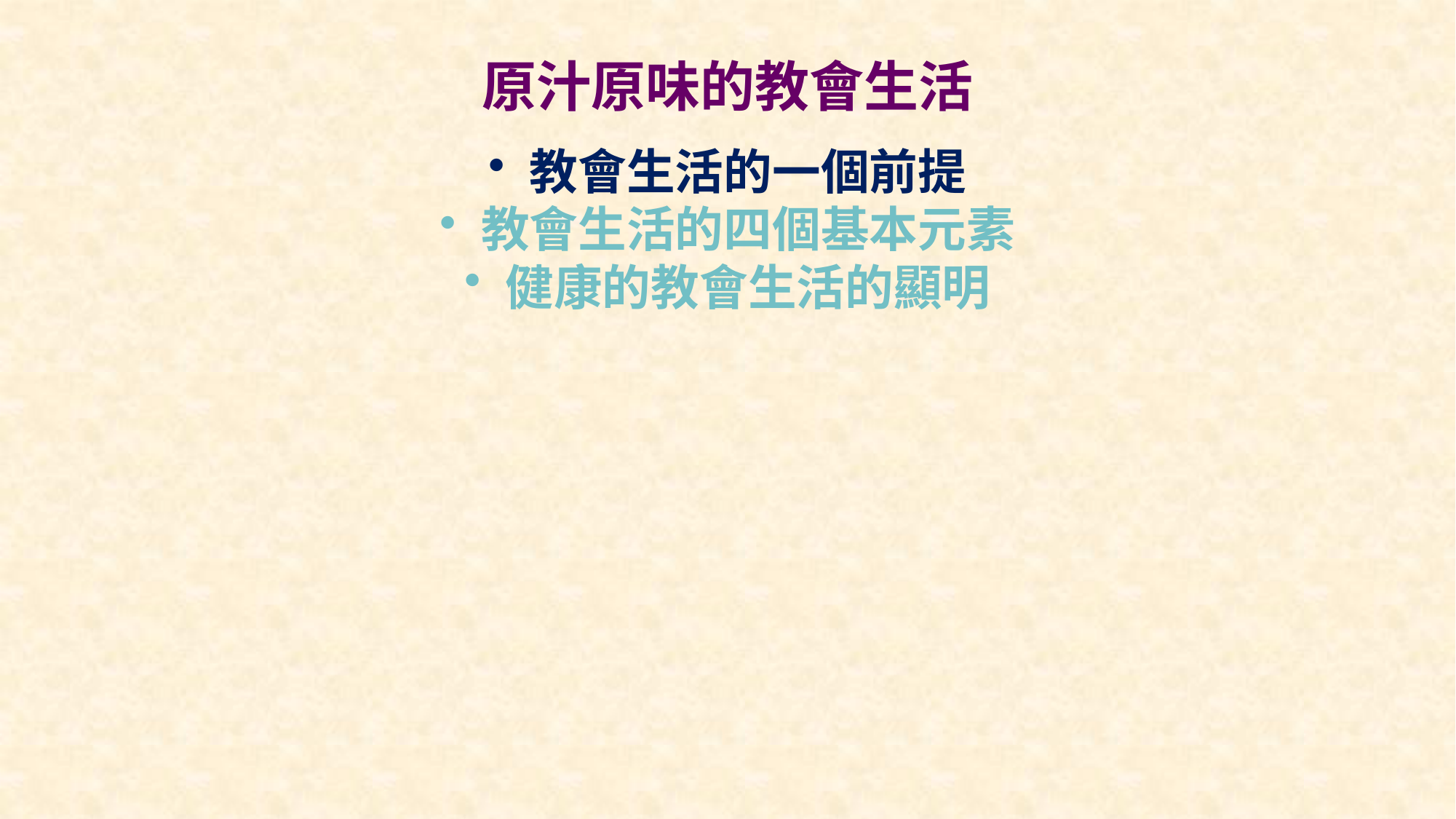

# 原汁原味的教會生活
教會生活的一個前提
教會生活的四個基本元素
健康的教會生活的顯明